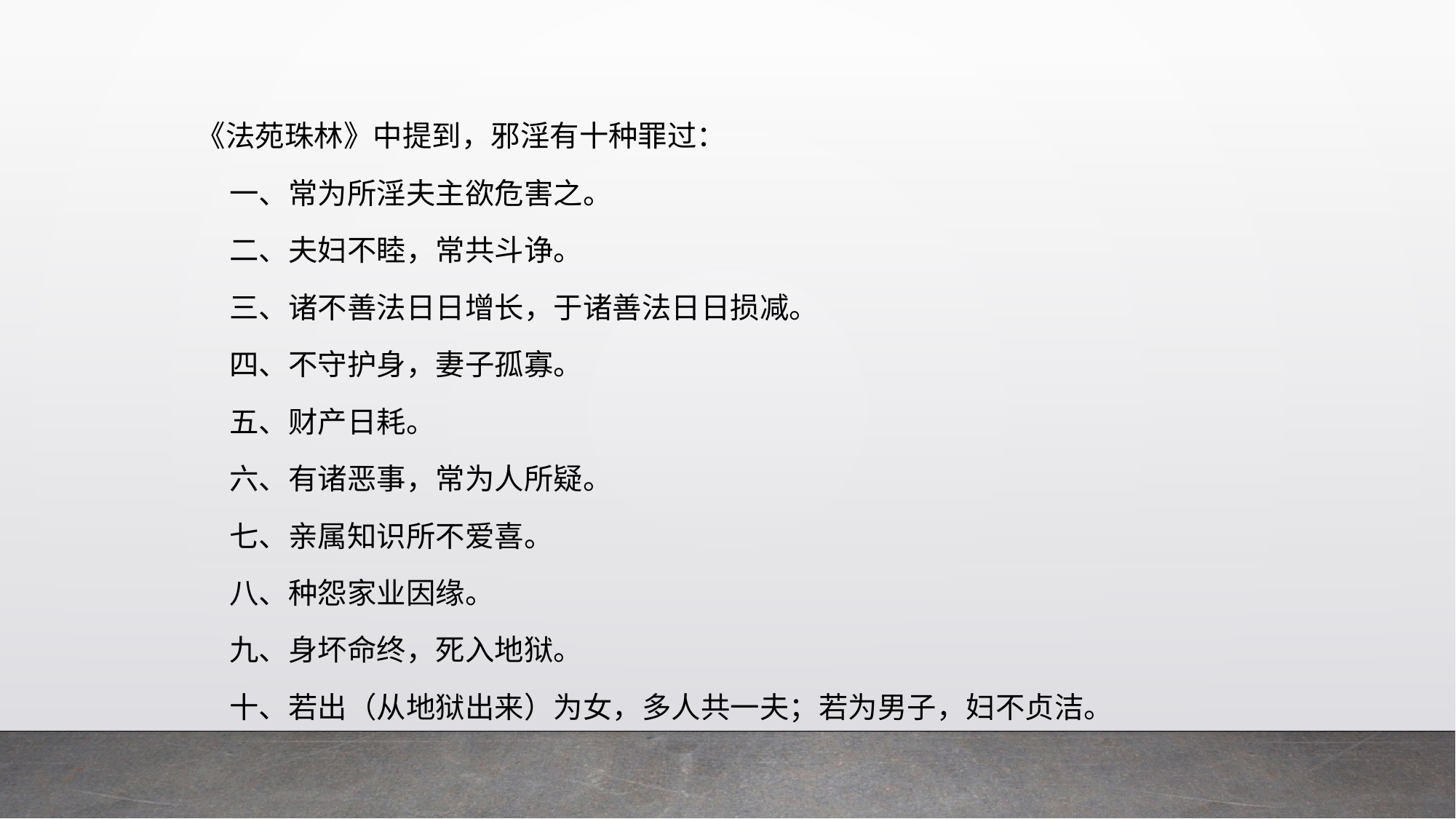

《法苑珠林》中提到，邪淫有十种罪过：
    一、常为所淫夫主欲危害之。
    二、夫妇不睦，常共斗诤。
    三、诸不善法日日增长，于诸善法日日损减。
    四、不守护身，妻子孤寡。
    五、财产日耗。
    六、有诸恶事，常为人所疑。
    七、亲属知识所不爱喜。
    八、种怨家业因缘。
    九、身坏命终，死入地狱。
    十、若出（从地狱出来）为女，多人共一夫；若为男子，妇不贞洁。